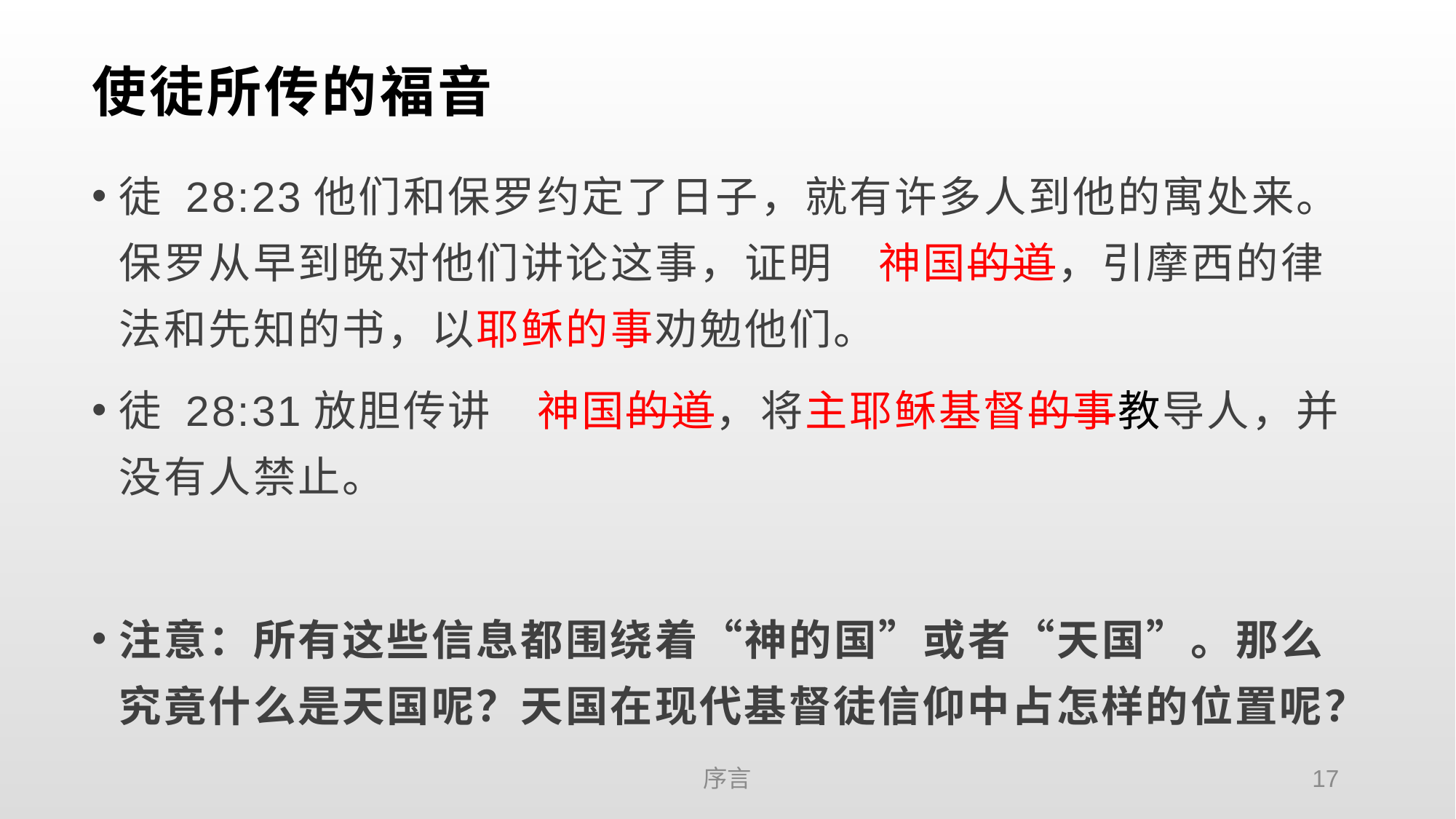

# 使徒所传的福音
徒 28:23他们和保罗约定了日子，就有许多人到他的寓处来。保罗从早到晚对他们讲论这事，证明　神国的道，引摩西的律法和先知的书，以耶稣的事劝勉他们。
徒 28:31放胆传讲　神国的道，将主耶稣基督的事教导人，并没有人禁止。

注意：所有这些信息都围绕着“神的国”或者“天国”。那么究竟什么是天国呢？天国在现代基督徒信仰中占怎样的位置呢？
序言
17